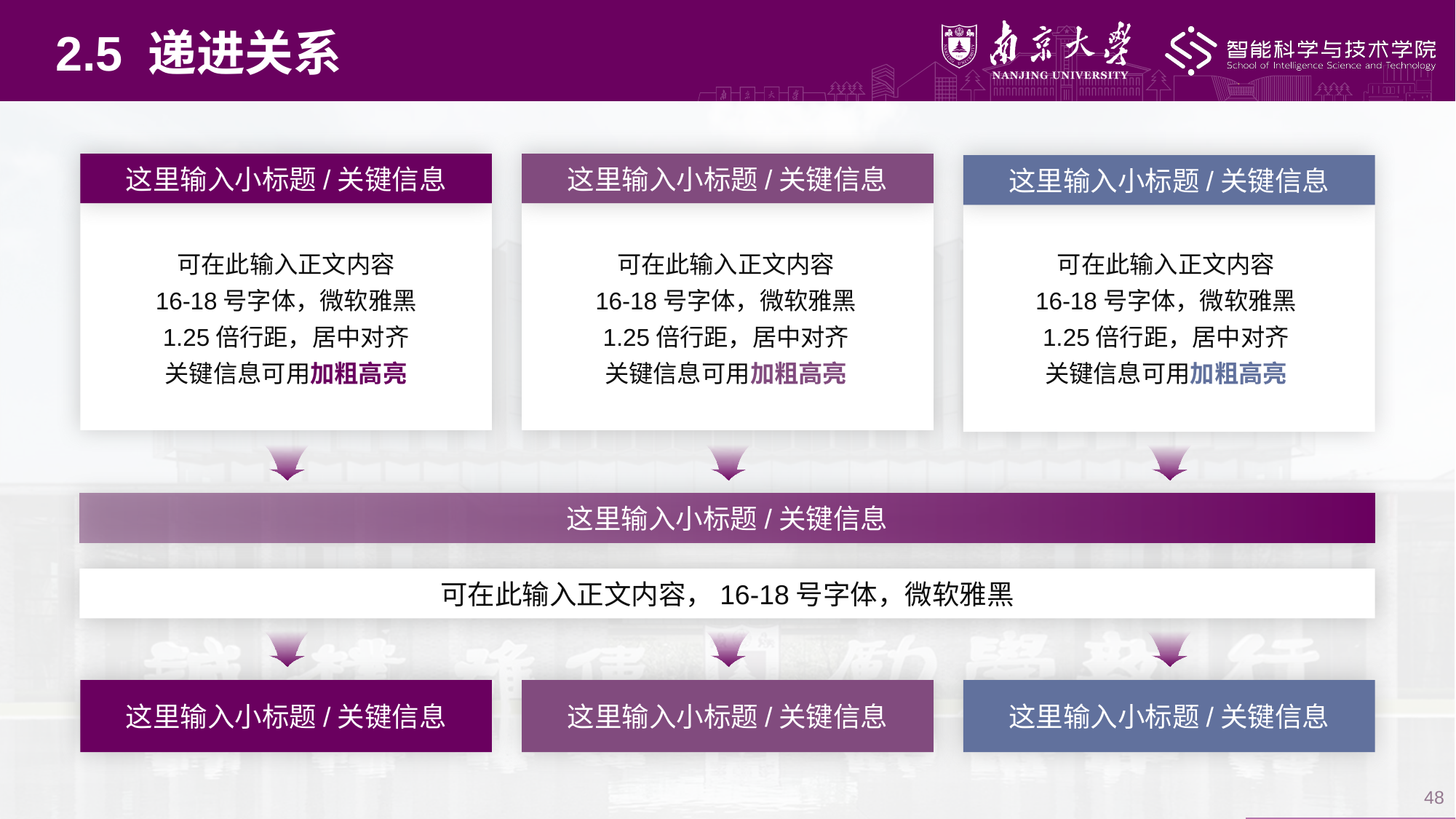

2.5 递进关系
这里输入小标题/关键信息
这里输入小标题/关键信息
这里输入小标题/关键信息

可在此输入正文内容
16-18号字体，微软雅黑
1.25倍行距，居中对齐
关键信息可用加粗高亮
可在此输入正文内容
16-18号字体，微软雅黑
1.25倍行距，居中对齐
关键信息可用加粗高亮
可在此输入正文内容
16-18号字体，微软雅黑
1.25倍行距，居中对齐
关键信息可用加粗高亮

这里输入小标题/关键信息
可在此输入正文内容，16-18号字体，微软雅黑

这里输入小标题/关键信息
这里输入小标题/关键信息
这里输入小标题/关键信息
48